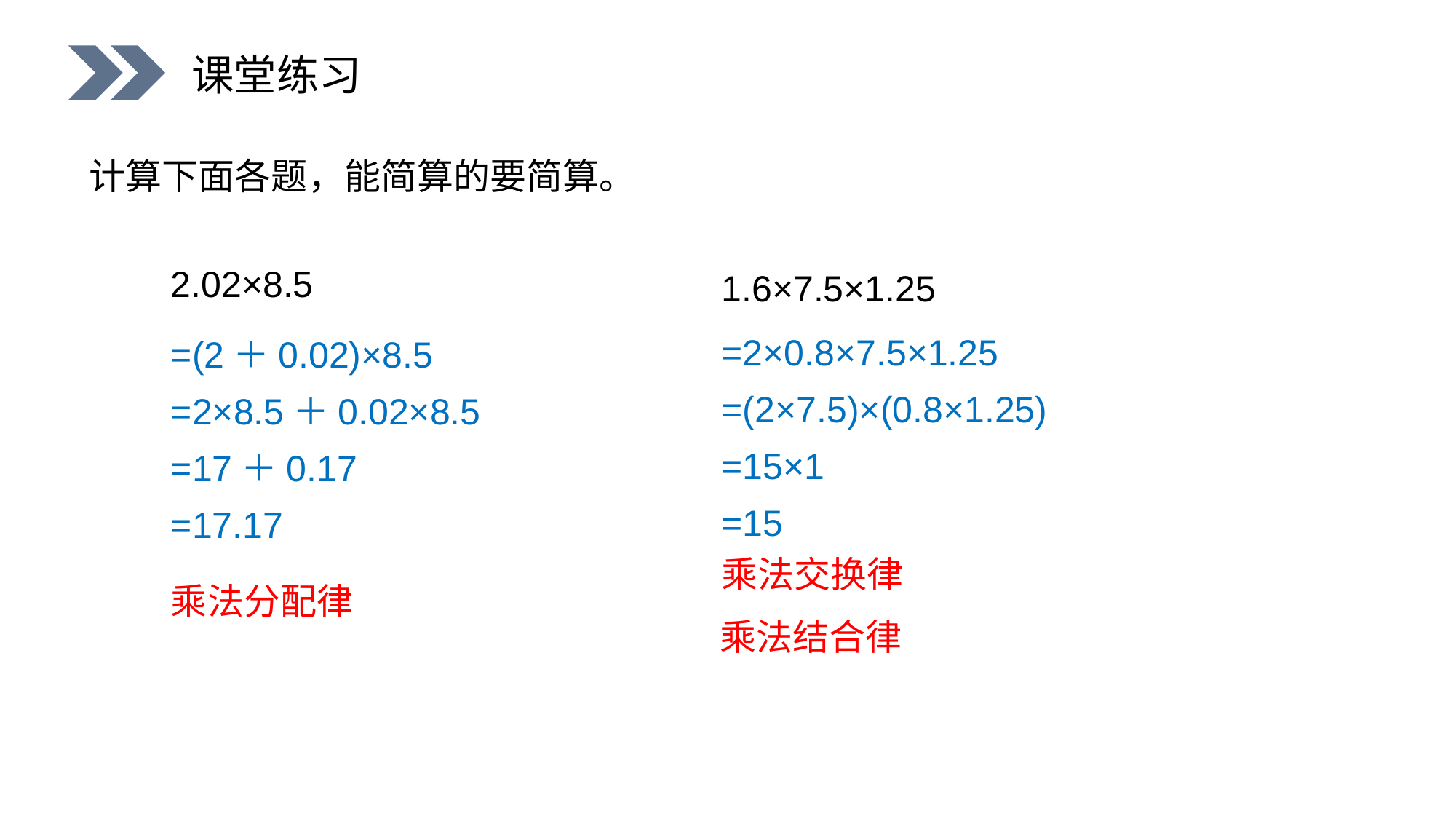

课堂练习
计算下面各题，能简算的要简算。
2.02×8.5
1.6×7.5×1.25
=2×0.8×7.5×1.25
=(2×7.5)×(0.8×1.25)
=15×1
=15
=(2＋0.02)×8.5
=2×8.5＋0.02×8.5
=17＋0.17
=17.17
乘法交换律
乘法分配律
乘法结合律